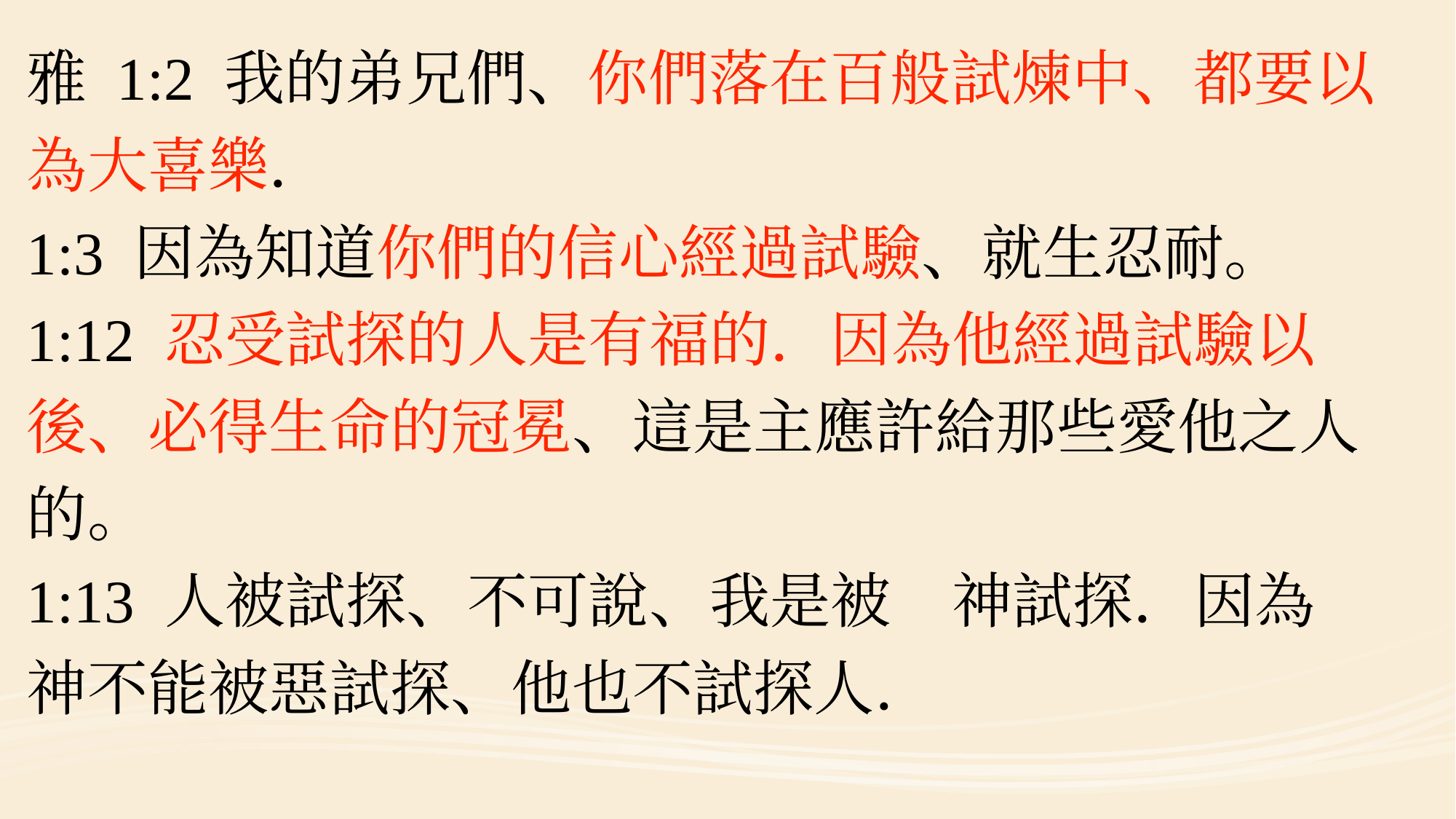

#
雅 1:2 我的弟兄們、你們落在百般試煉中、都要以為大喜樂．
1:3 因為知道你們的信心經過試驗、就生忍耐。
1:12 忍受試探的人是有福的．因為他經過試驗以後、必得生命的冠冕、這是主應許給那些愛他之人的。
1:13 人被試探、不可說、我是被　神試探．因為　神不能被惡試探、他也不試探人．
9